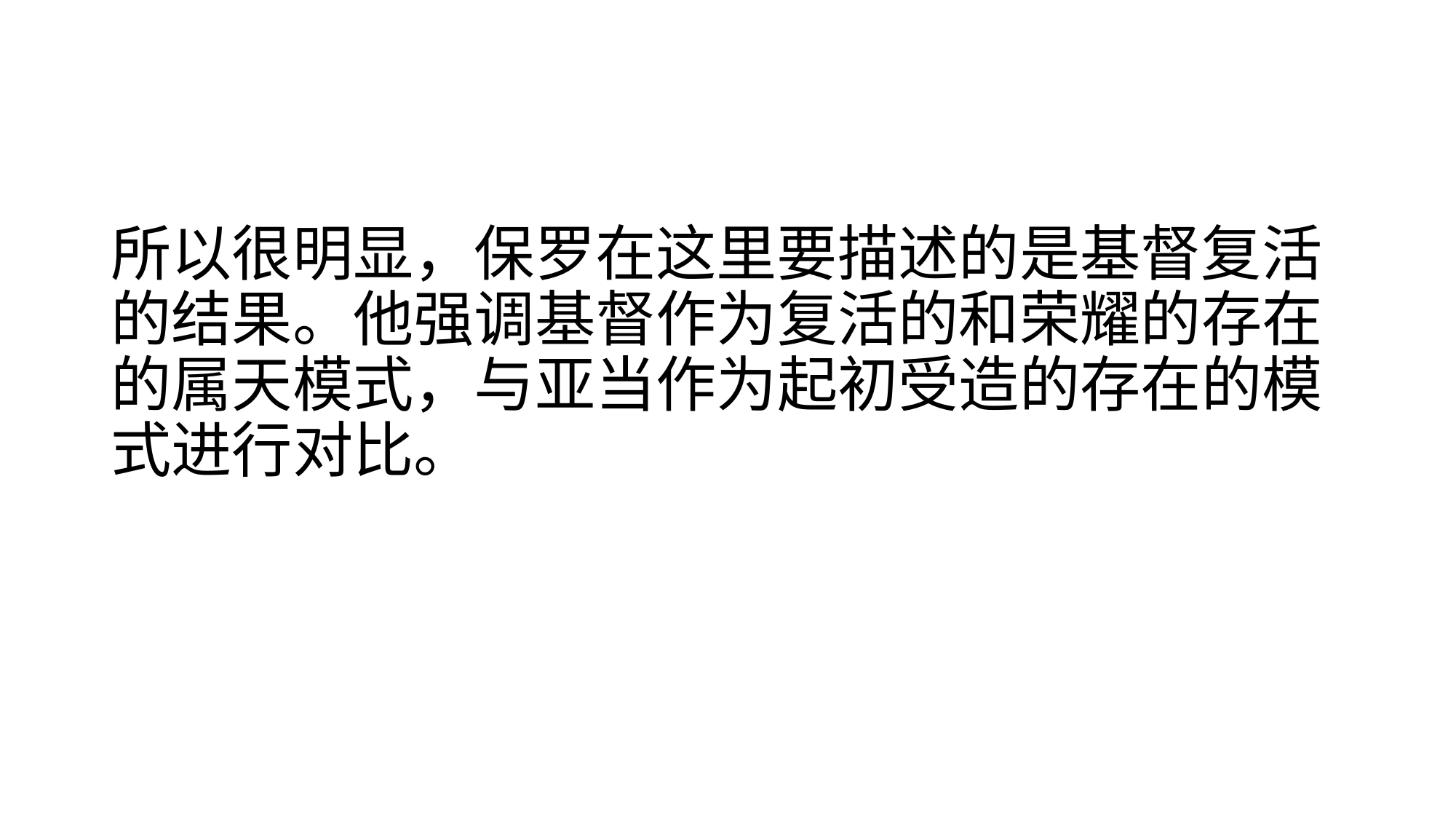

#
所以很明显，保罗在这里要描述的是基督复活的结果。他强调基督作为复活的和荣耀的存在的属天模式，与亚当作为起初受造的存在的模式进行对比。